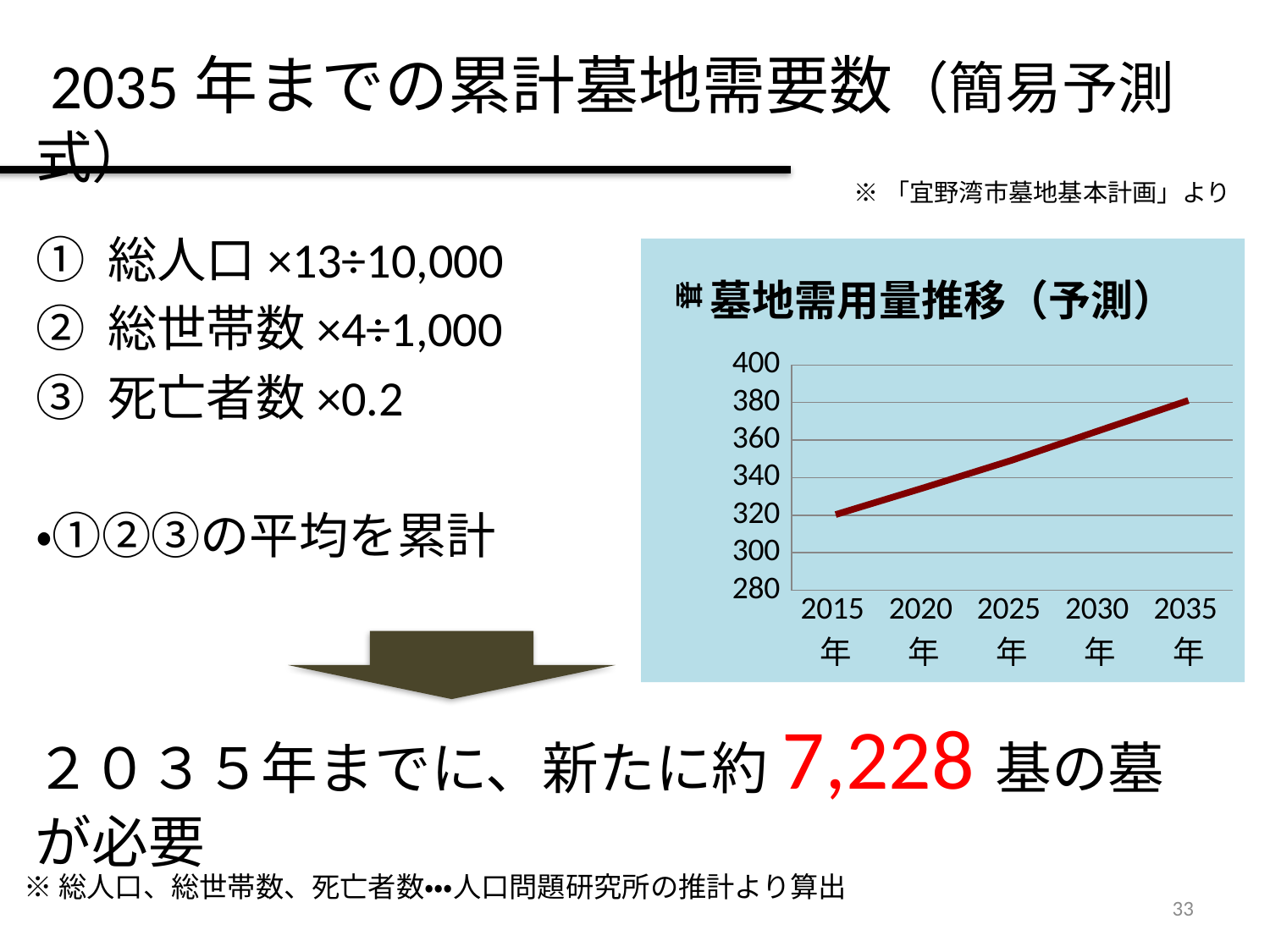

# 2035年までの累計墓地需要数（簡易予測式）
※「宜野湾市墓地基本計画」より
① 総人口×13÷10,000
② 総世帯数×4÷1,000
③ 死亡者数×0.2

・①②③の平均を累計

### Chart: 墓地需用量推移（予測）

| Category |  |
|---|---|
| 2015年 | 320.2857143999996 |
| 2020年 | 334.5772489333334 |
| 2025年 | 349.2644690666667 |
| 2030年 | 365.2360753333333 |
| 2035年 | 381.0822437333333 |
２０３５年までに、新たに約7,228基の墓が必要

仮説
※総人口、総世帯数、死亡者数・・・人口問題研究所の推計より算出

33